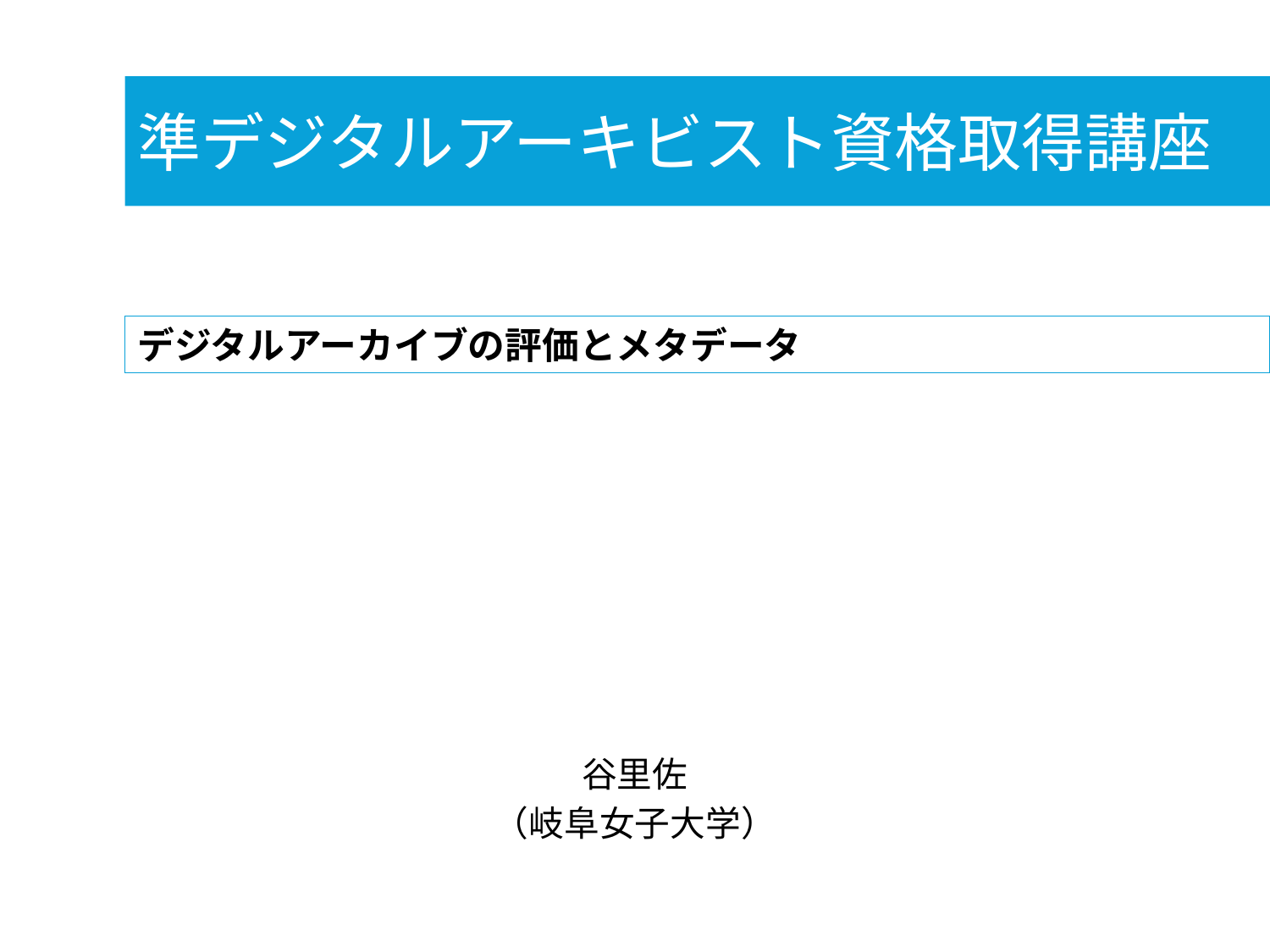

# 準デジタルアーキビスト資格取得講座
デジタルアーカイブの評価とメタデータ
谷里佐
（岐阜女子大学）